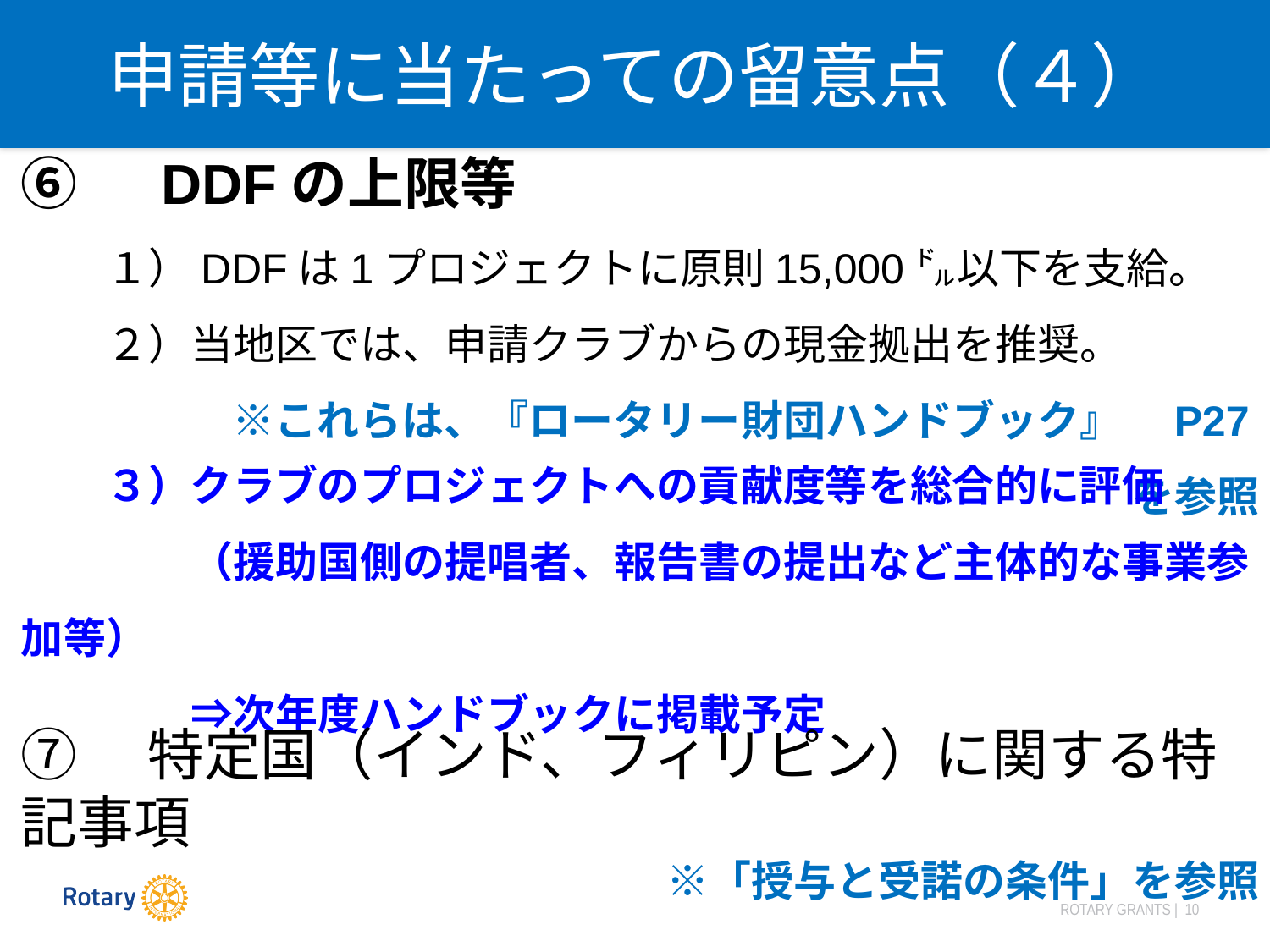

申請等に当たっての留意点（４）

⑥　DDFの上限等
　　１）DDFは1プロジェクトに原則15,000㌦以下を支給。
　　２）当地区では、申請クラブからの現金拠出を推奨。
　　　　※これらは、『ロータリー財団ハンドブック』　P27を参照

　　３）クラブのプロジェクトへの貢献度等を総合的に評価
　　　　（援助国側の提唱者、報告書の提出など主体的な事業参加等）
　　　　⇒次年度ハンドブックに掲載予定

⑦　特定国（インド、フィリピン）に関する特記事項
　※「授与と受諾の条件」を参照